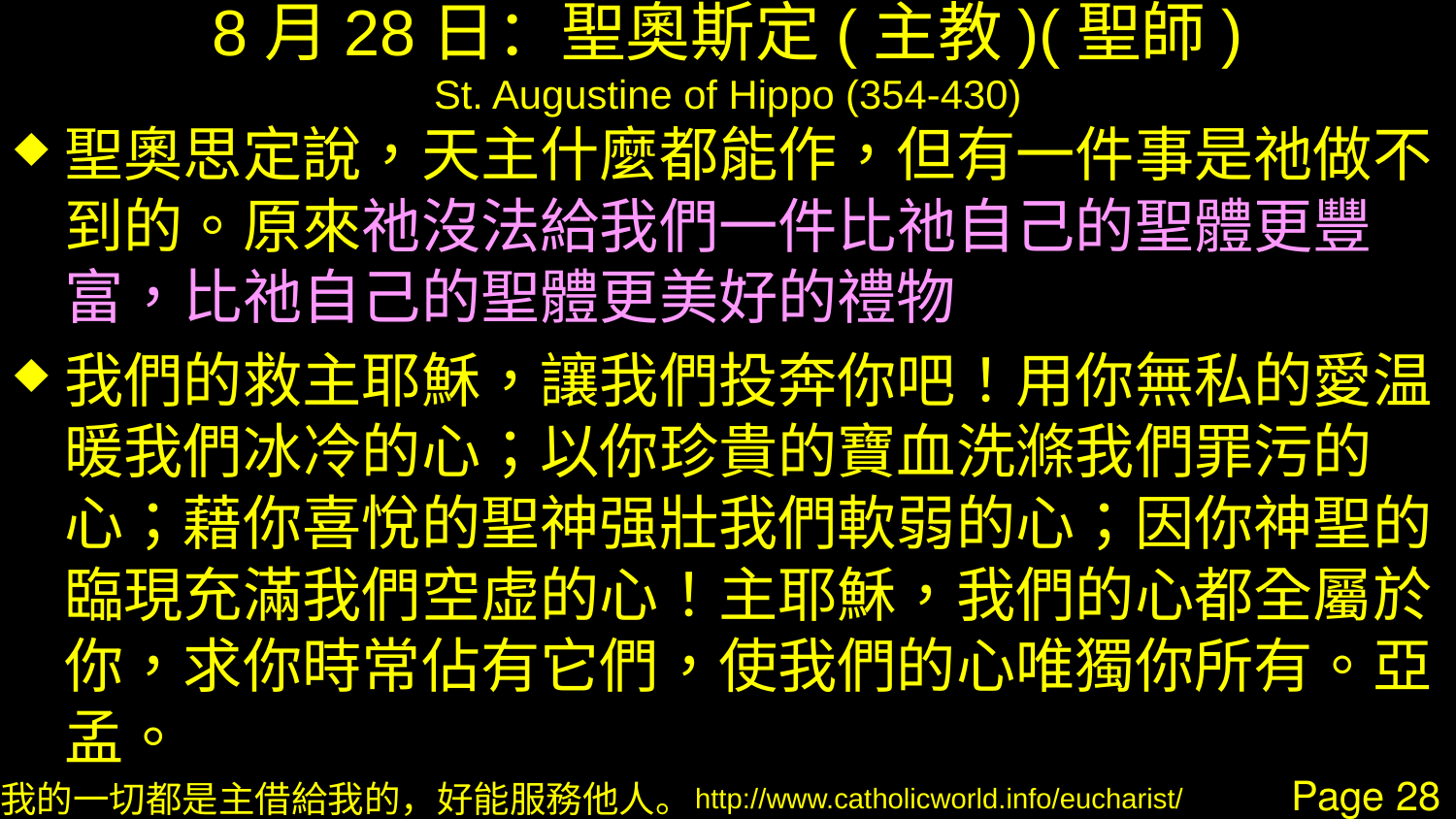

# 8月28日：聖奧斯定(主教)(聖師) St. Augustine of Hippo (354-430)
聖奧思定說，天主什麼都能作，但有一件事是祂做不到的。原來祂沒法給我們一件比祂自己的聖體更豐富，比祂自己的聖體更美好的禮物
我們的救主耶穌，讓我們投奔你吧！用你無私的愛温暖我們冰冷的心；以你珍貴的寶血洗滌我們罪污的心；藉你喜悅的聖神强壯我們軟弱的心；因你神聖的臨現充滿我們空虚的心！主耶穌，我們的心都全屬於你，求你時常佔有它們，使我們的心唯獨你所有。亞孟。